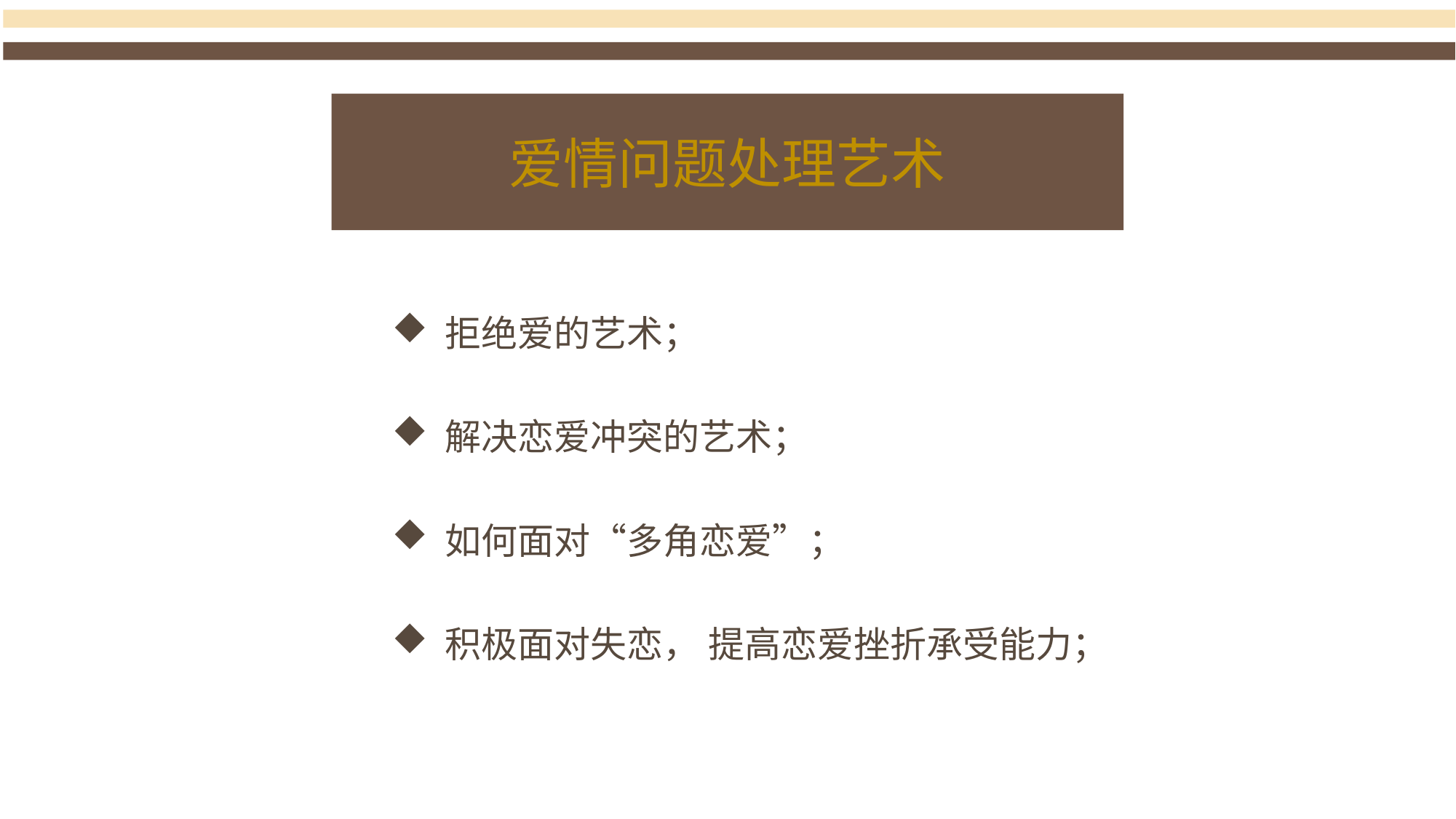

爱情问题处理艺术

 拒绝爱的艺术；
 解决恋爱冲突的艺术；
 如何面对“多角恋爱”；
 积极面对失恋， 提高恋爱挫折承受能力；